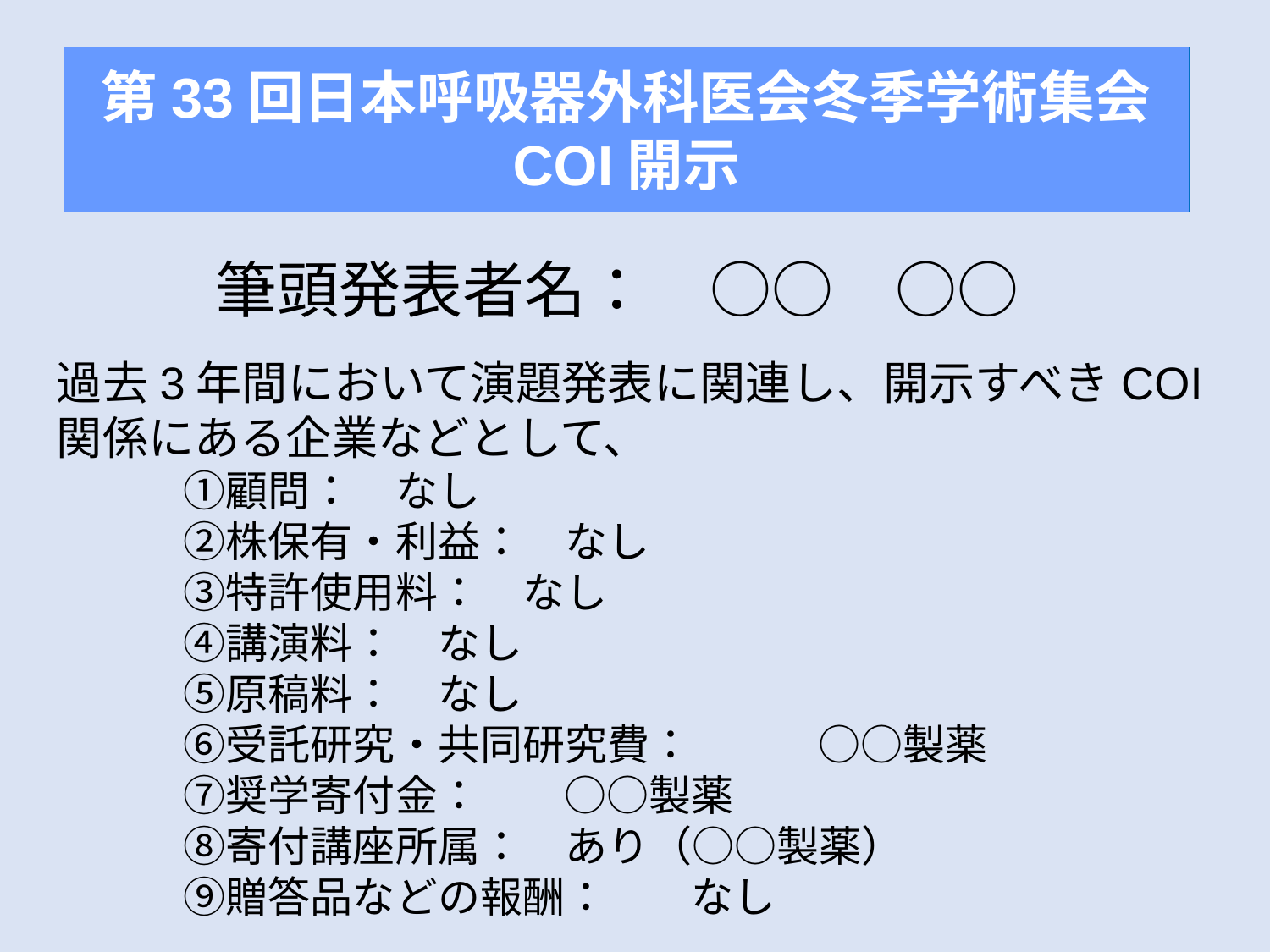

第33回日本呼吸器外科医会冬季学術集会
COI開示
筆頭発表者名：　○○　○○
過去3年間において演題発表に関連し、開示すべきCOI
関係にある企業などとして、
　　　①顧問：　なし
　　　②株保有・利益：　なし
　　　③特許使用料：　なし
　　　④講演料：　なし
　　　⑤原稿料：　なし
　　　⑥受託研究・共同研究費：	○○製薬
　　　⑦奨学寄付金：	○○製薬
　　　⑧寄付講座所属：　あり（○○製薬）
　　　⑨贈答品などの報酬：	なし